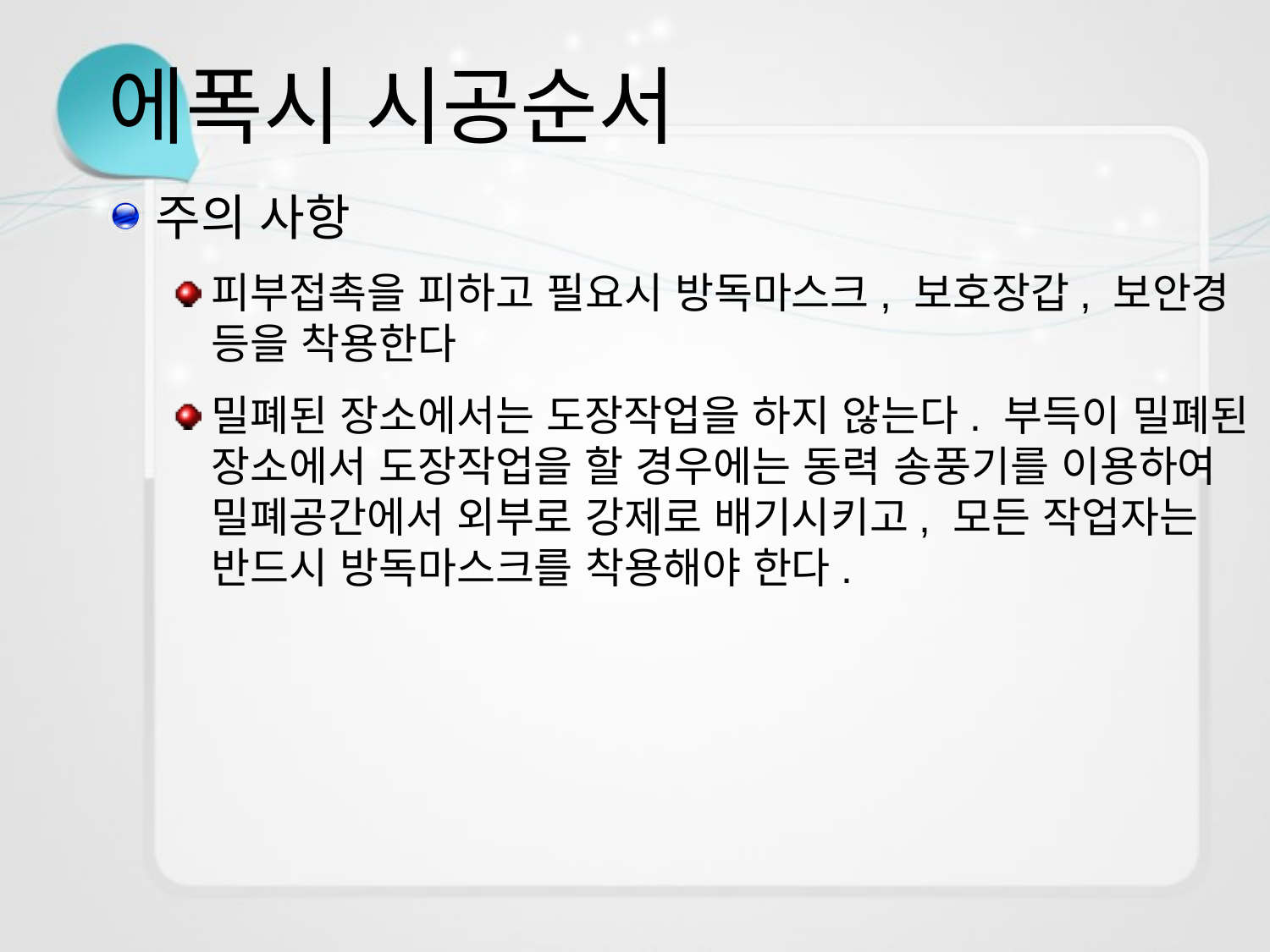

# 에폭시 시공순서
주의 사항
피부접촉을 피하고 필요시 방독마스크, 보호장갑, 보안경 등을 착용한다
밀폐된 장소에서는 도장작업을 하지 않는다. 부득이 밀폐된 장소에서 도장작업을 할 경우에는 동력 송풍기를 이용하여 밀폐공간에서 외부로 강제로 배기시키고, 모든 작업자는 반드시 방독마스크를 착용해야 한다.